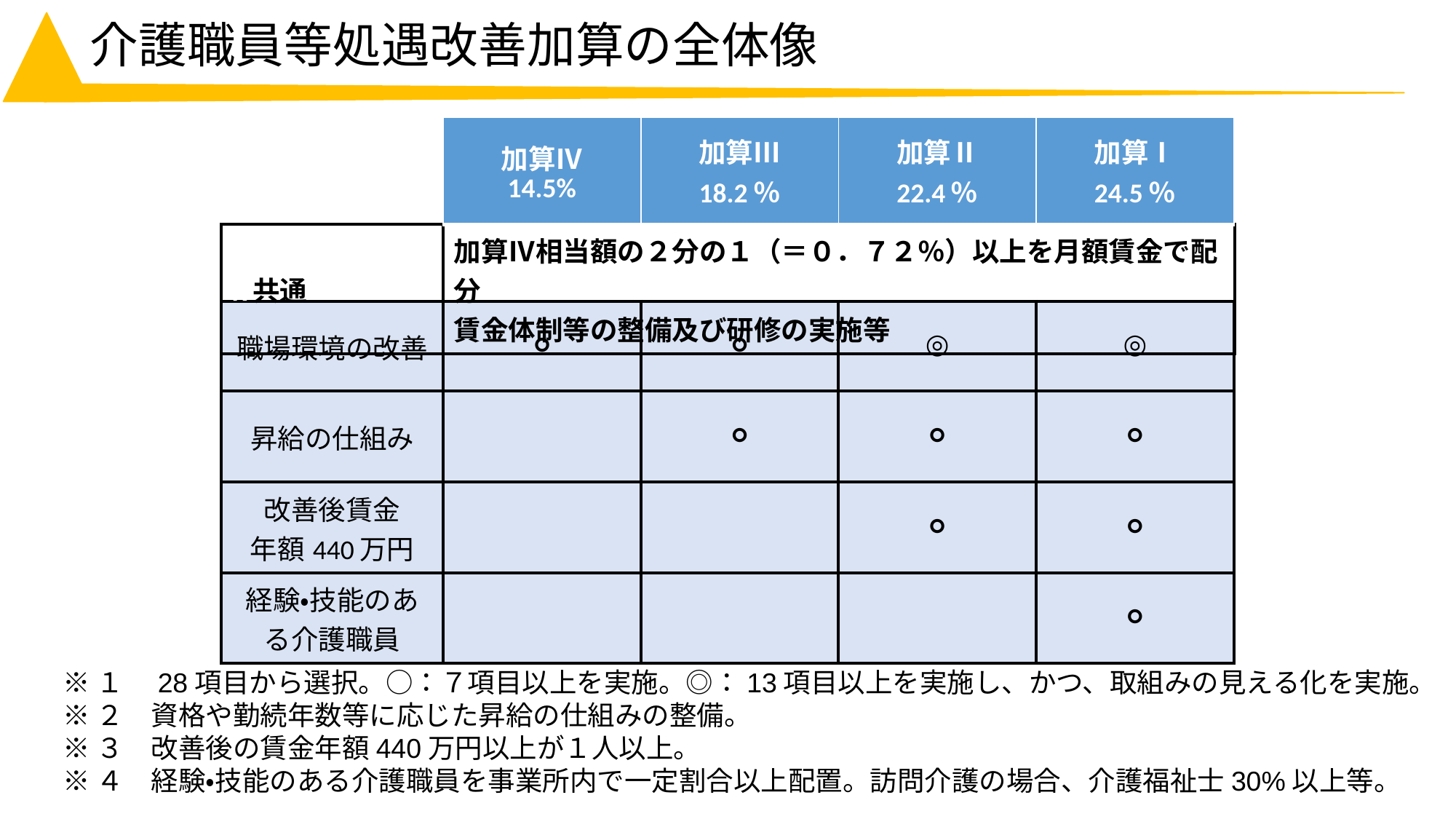

# 介護職員等処遇改善加算の全体像
| 加算Ⅳ 14.5% | 加算Ⅲ 18.2％ | 加算Ⅱ 22.4％ | 加算Ⅰ 24.5％ |
| --- | --- | --- | --- |
| K共通 | 加算Ⅳ相当額の２分の１（＝０．７２％）以上を月額賃金で配分 賃金体制等の整備及び研修の実施等 |
| --- | --- |
| 職場環境の改善 | ○ | ○ | ◎ | ◎ |
| --- | --- | --- | --- | --- |
| 昇給の仕組み |  | ○ | ○ | ○ |
| 改善後賃金 年額440万円 |  |  | ○ | ○ |
| 経験・技能のある介護職員 |  |  |  | ○ |
※１　28項目から選択。○：７項目以上を実施。◎：13項目以上を実施し、かつ、取組みの見える化を実施。
※２　資格や勤続年数等に応じた昇給の仕組みの整備。
※３　改善後の賃金年額440万円以上が１人以上。
※４　経験・技能のある介護職員を事業所内で一定割合以上配置。訪問介護の場合、介護福祉士30%以上等。